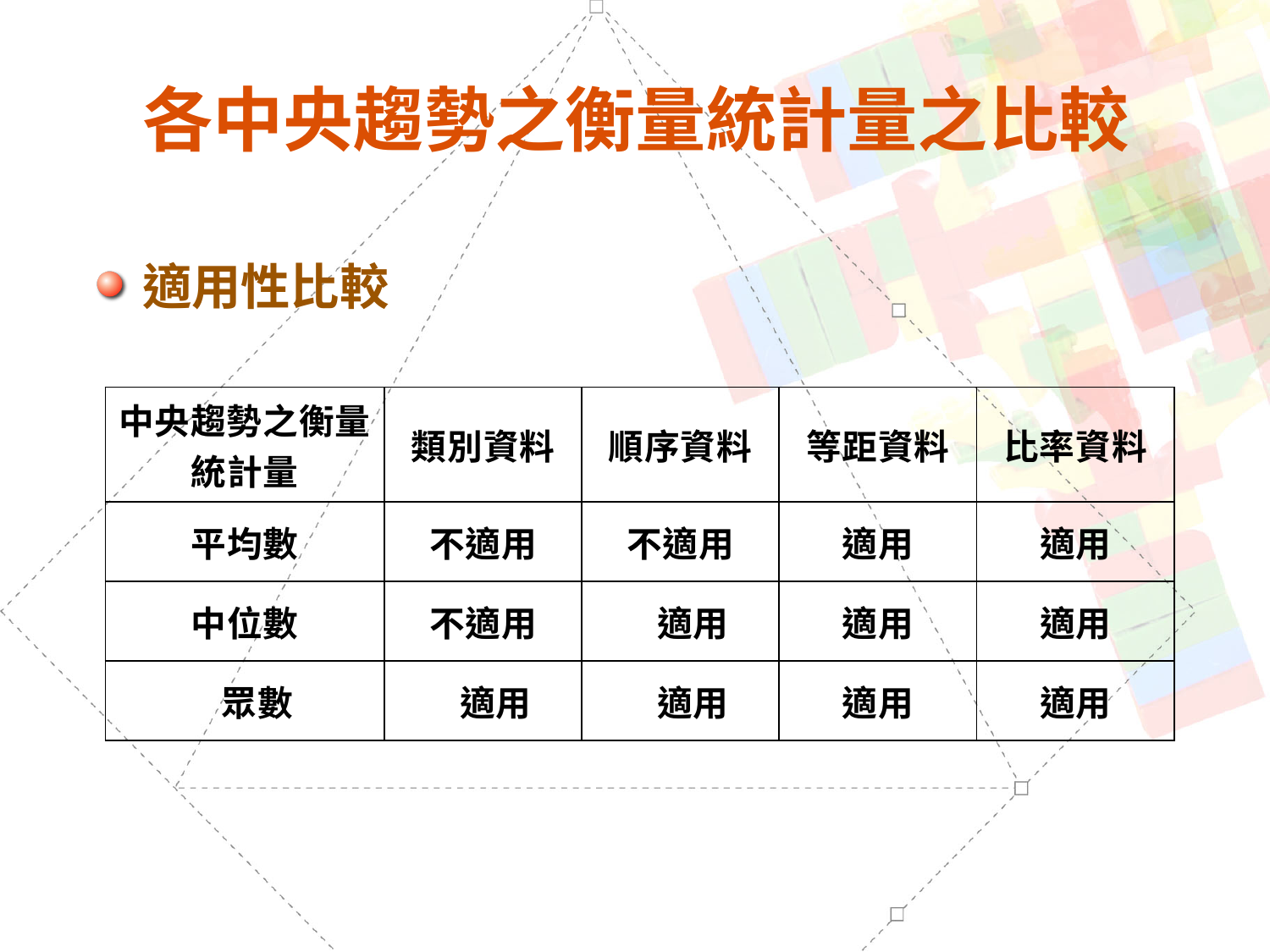

# 各中央趨勢之衡量統計量之比較
適用性比較
| 中央趨勢之衡量統計量 | 類別資料 | 順序資料 | 等距資料 | 比率資料 |
| --- | --- | --- | --- | --- |
| 平均數 | 不適用 | 不適用 | 適用 | 適用 |
| 中位數 | 不適用 | 適用 | 適用 | 適用 |
| 眾數 | 適用 | 適用 | 適用 | 適用 |